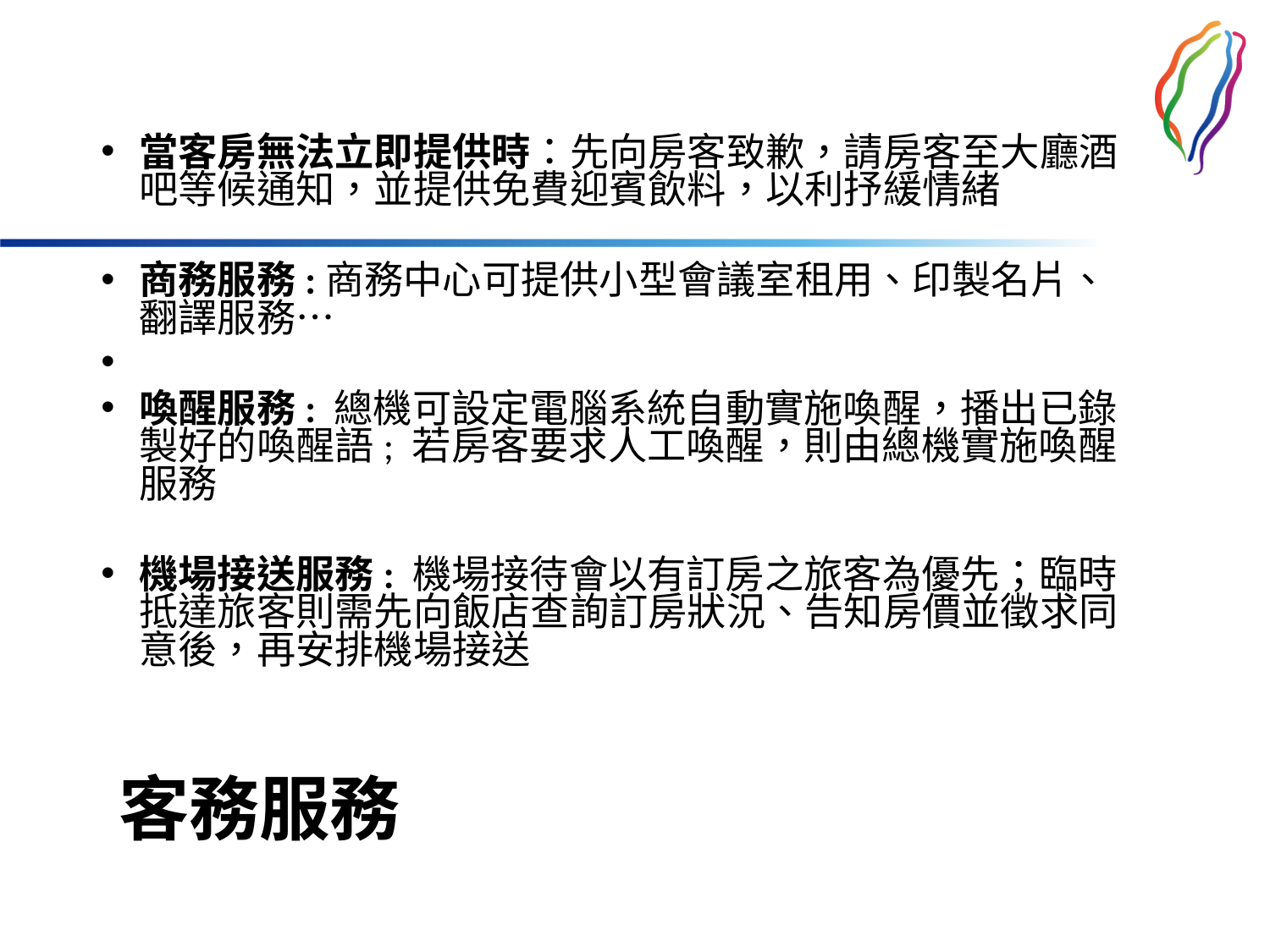

當客房無法立即提供時：先向房客致歉，請房客至大廳酒吧等候通知，並提供免費迎賓飲料，以利抒緩情緒

商務服務:商務中心可提供小型會議室租用、印製名片、翻譯服務…

喚醒服務: 總機可設定電腦系統自動實施喚醒，播出已錄製好的喚醒語; 若房客要求人工喚醒，則由總機實施喚醒服務

機場接送服務: 機場接待會以有訂房之旅客為優先；臨時抵達旅客則需先向飯店查詢訂房狀況、告知房價並徵求同意後，再安排機場接送

# 客務服務